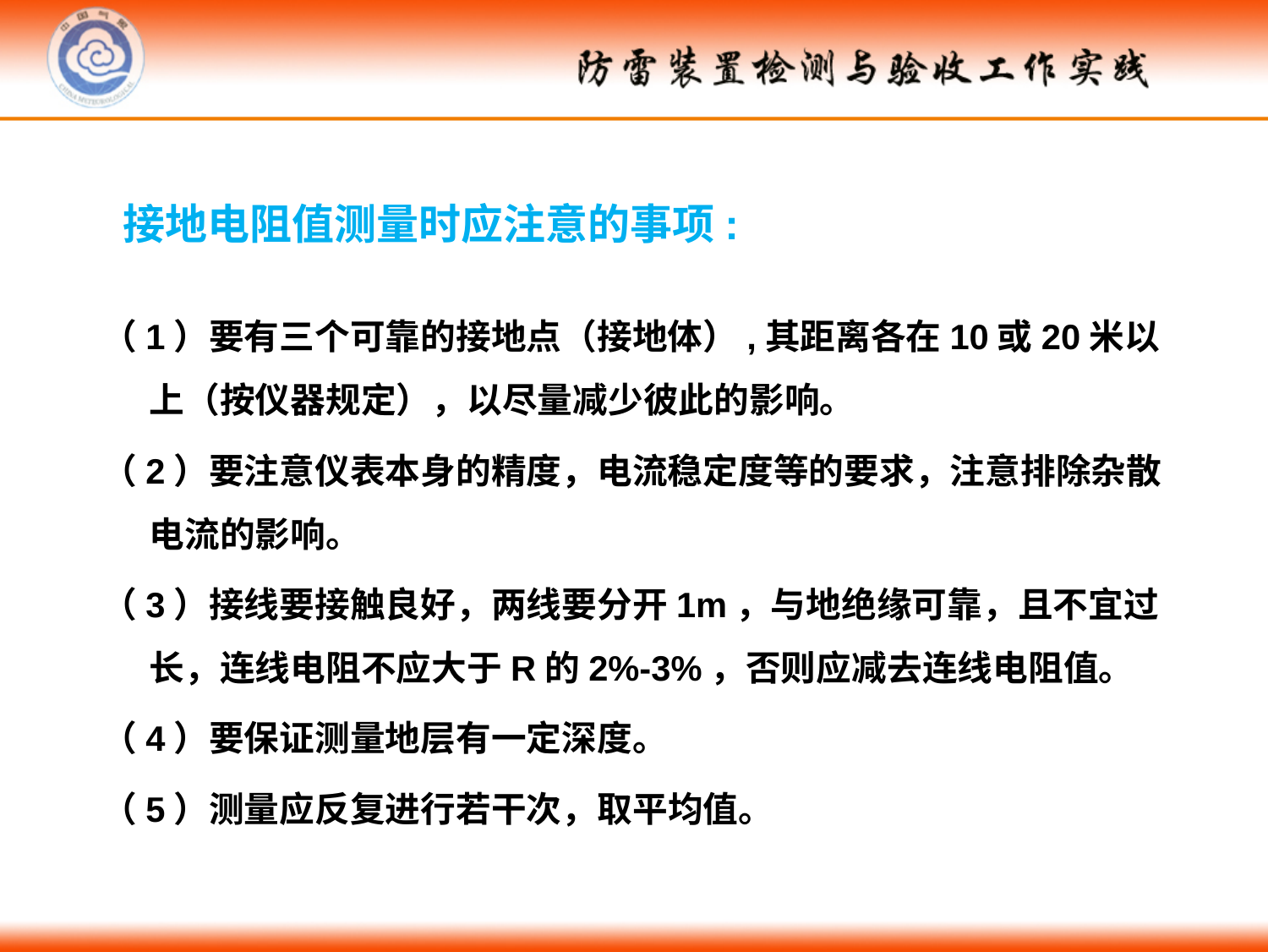

# 接地电阻值测量时应注意的事项:
（1）要有三个可靠的接地点（接地体）,其距离各在10或20米以上（按仪器规定），以尽量减少彼此的影响。
（2）要注意仪表本身的精度，电流稳定度等的要求，注意排除杂散电流的影响。
（3）接线要接触良好，两线要分开1m，与地绝缘可靠，且不宜过长，连线电阻不应大于R的2%-3%，否则应减去连线电阻值。
（4）要保证测量地层有一定深度。
（5）测量应反复进行若干次，取平均值。